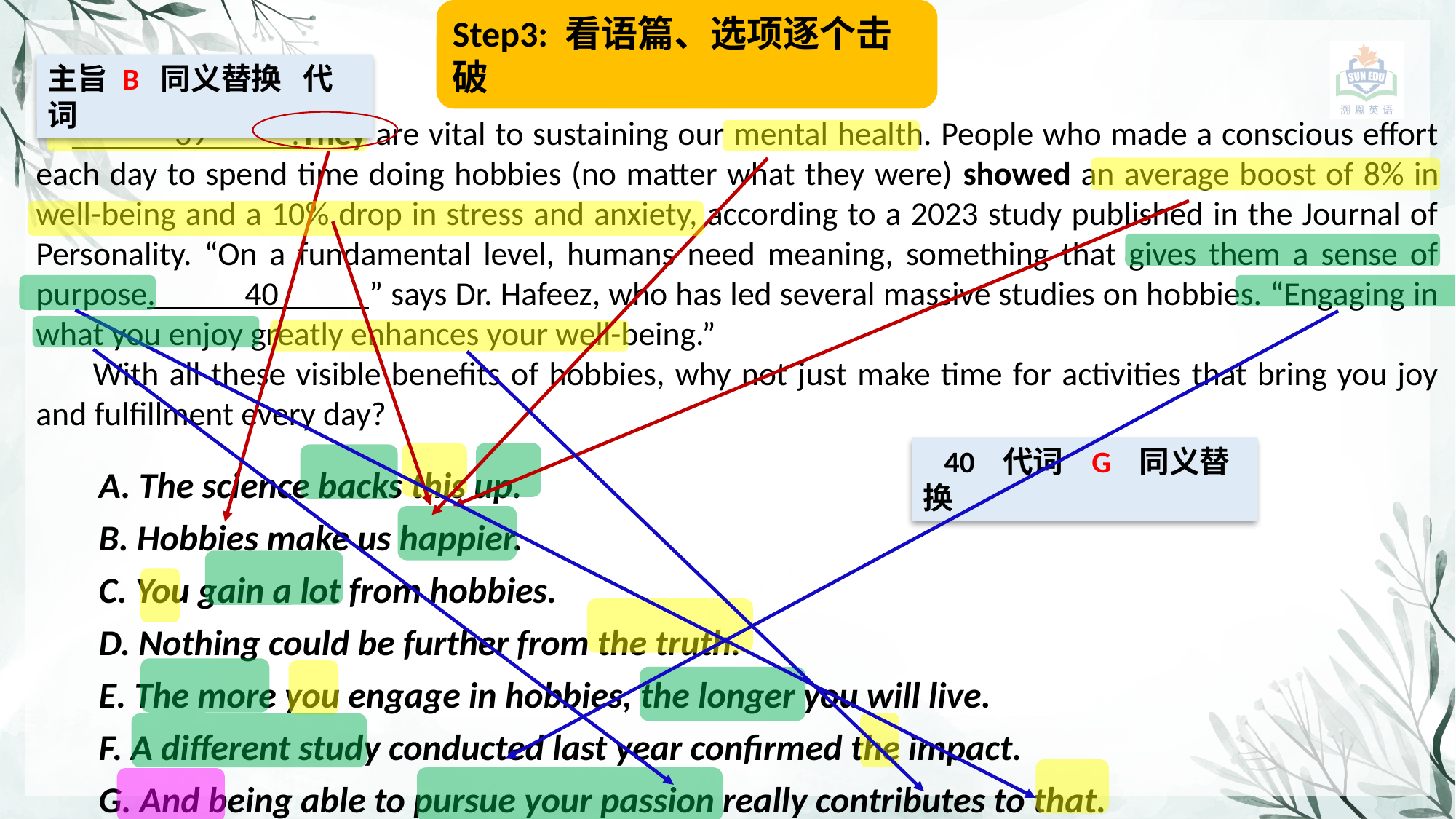

Step3: 看语篇、选项逐个击破

主旨 B  同义替换   代词
           39         .They are vital to sustaining our mental health. People who made a conscious effort each day to spend time doing hobbies (no matter what they were) showed an average boost of 8% in well-being and a 10% drop in stress and anxiety, according to a 2023 study published in the Journal of Personality. “On a fundamental level, humans need meaning, something that gives them a sense of purpose.           40           ” says Dr. Hafeez, who has led several massive studies on hobbies. “Engaging in what you enjoy greatly enhances your well-being.”
  With all these visible benefits of hobbies, why not just make time for activities that bring you joy and fulfillment every day?

   40   代词   G   同义替换

A. The science backs this up.
B. Hobbies make us happier.
C. You gain a lot from hobbies.
D. Nothing could be further from the truth.
E. The more you engage in hobbies, the longer you will live.
F. A different study conducted last year confirmed the impact.
G. And being able to pursue your passion really contributes to that.